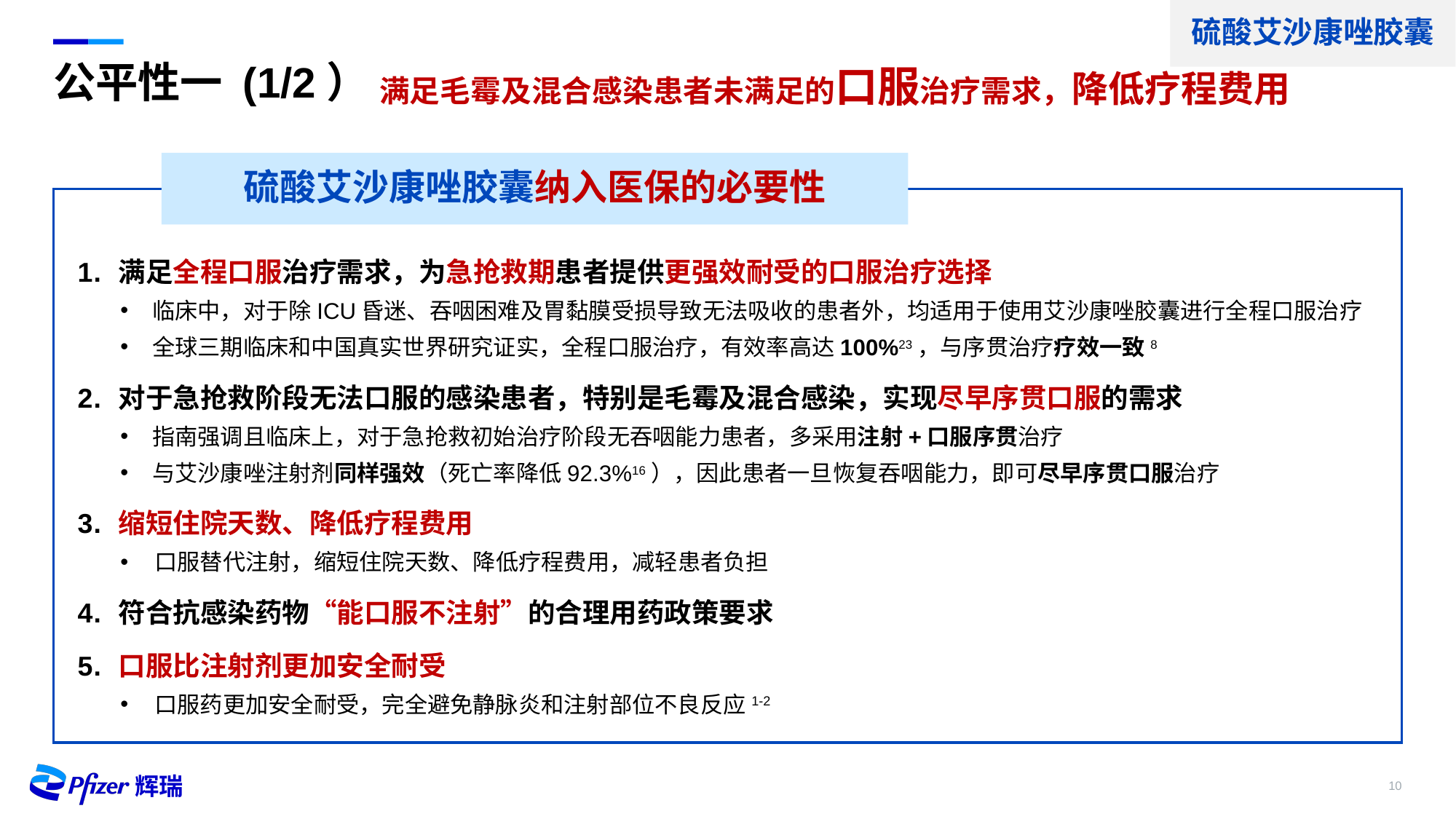

硫酸艾沙康唑胶囊
# 公平性一 (1/2）
满足毛霉及混合感染患者未满足的口服治疗需求，降低疗程费用
硫酸艾沙康唑胶囊纳入医保的必要性

满足全程口服治疗需求，为急抢救期患者提供更强效耐受的口服治疗选择
临床中，对于除ICU昏迷、吞咽困难及胃黏膜受损导致无法吸收的患者外，均适用于使用艾沙康唑胶囊进行全程口服治疗
全球三期临床和中国真实世界研究证实，全程口服治疗，有效率高达100%23，与序贯治疗疗效一致8
对于急抢救阶段无法口服的感染患者，特别是毛霉及混合感染，实现尽早序贯口服的需求
指南强调且临床上，对于急抢救初始治疗阶段无吞咽能力患者，多采用注射+口服序贯治疗
与艾沙康唑注射剂同样强效（死亡率降低92.3%16），因此患者一旦恢复吞咽能力，即可尽早序贯口服治疗
缩短住院天数、降低疗程费用
口服替代注射，缩短住院天数、降低疗程费用，减轻患者负担
符合抗感染药物“能口服不注射”的合理用药政策要求
口服比注射剂更加安全耐受
口服药更加安全耐受，完全避免静脉炎和注射部位不良反应1-2